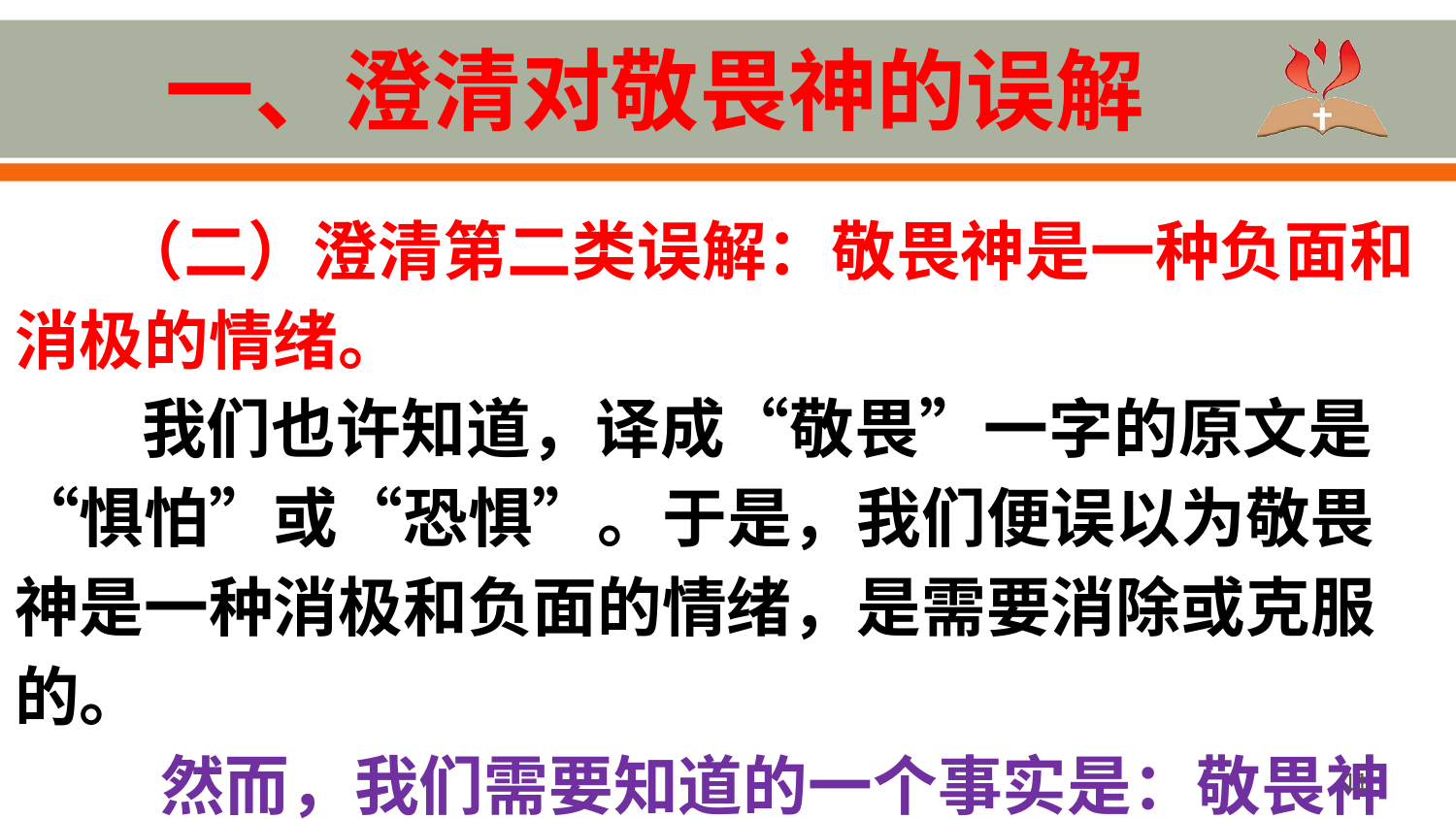

# 一、澄清对敬畏神的误解
      （二）澄清第二类误解：敬畏神是一种负面和消极的情绪。
我们也许知道，译成“敬畏”一字的原文是“惧怕”或“恐惧”。于是，我们便误以为敬畏神是一种消极和负面的情绪，是需要消除或克服的。
	然而，我们需要知道的一个事实是：敬畏神根本上不同于一般的惧怕或恐惧。

11